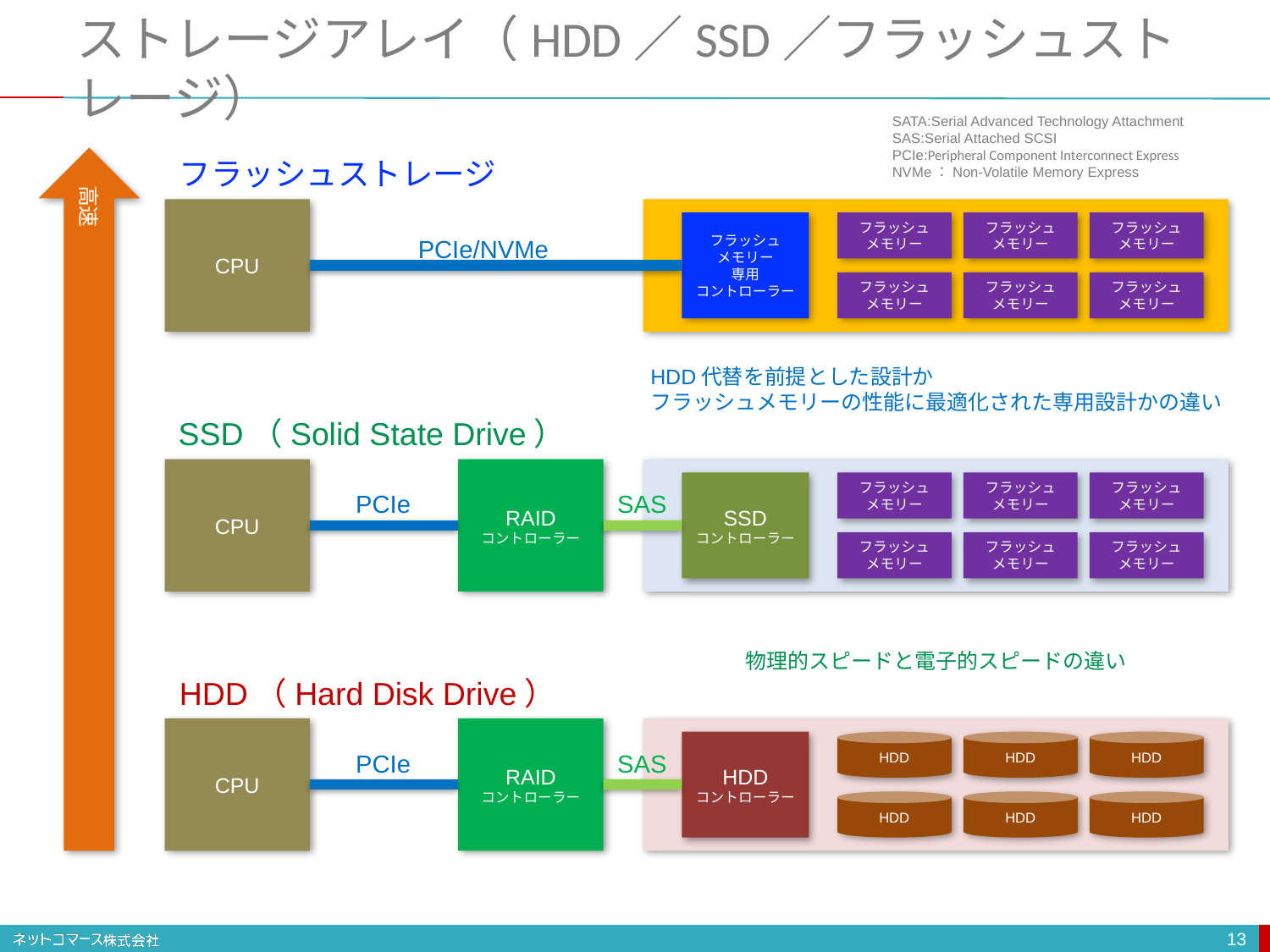

# ストレージアレイ（HDD／SSD／フラッシュストレージ）
SATA:Serial Advanced Technology Attachment
SAS:Serial Attached SCSI
PCIe:Peripheral Component Interconnect Express
NVMe：Non-Volatile Memory Express
高速
フラッシュストレージ
CPU

フラッシュ
メモリー
専用
コントローラー
フラッシュ
メモリー
フラッシュ
メモリー
フラッシュ
メモリー
PCIe/NVMe
フラッシュ
メモリー
フラッシュ
メモリー
フラッシュ
メモリー
HDD代替を前提とした設計か
フラッシュメモリーの性能に最適化された専用設計かの違い
SSD（Solid State Drive）
CPU
RAID
コントローラー

SSD
コントローラー
フラッシュ
メモリー
フラッシュ
メモリー
フラッシュ
メモリー
PCIe
SAS
フラッシュ
メモリー
フラッシュ
メモリー
フラッシュ
メモリー
物理的スピードと電子的スピードの違い
HDD（Hard Disk Drive）
CPU
RAID
コントローラー

HDD
コントローラー
HDD
HDD
HDD
PCIe
SAS
HDD
HDD
HDD
13